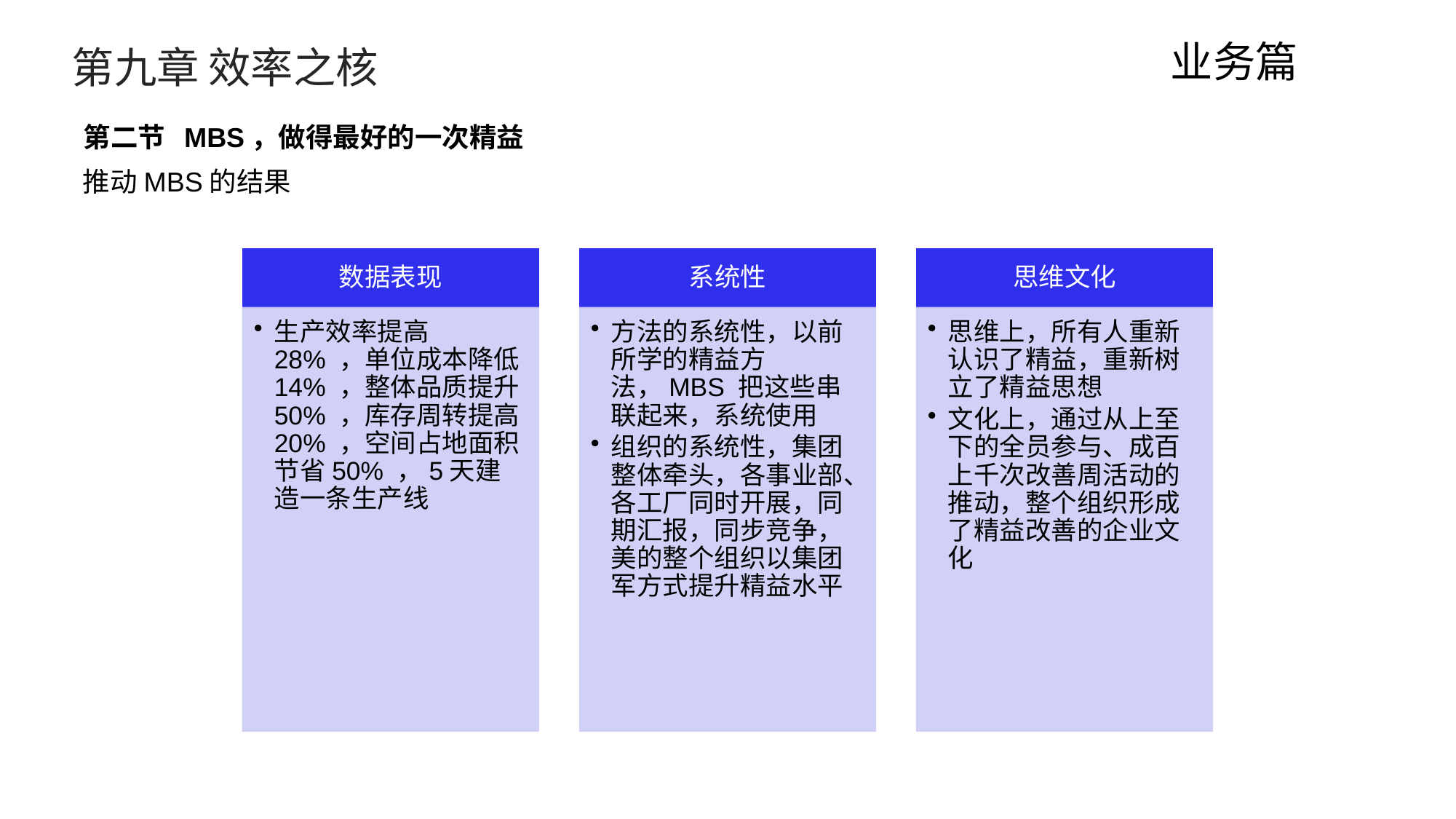

业务篇
第九章 效率之核
第二节  MBS，做得最好的一次精益
推动MBS的结果
数据表现
生产效率提高28% ，单位成本降低14% ，整体品质提升50% ，库存周转提高20% ，空间占地面积节省50% ，5天建造一条生产线
系统性
方法的系统性，以前所学的精益方法，MBS 把这些串联起来，系统使用
组织的系统性，集团整体牵头，各事业部、各工厂同时开展，同期汇报，同步竞争，美的整个组织以集团军方式提升精益水平
思维文化
思维上，所有人重新认识了精益，重新树立了精益思想
文化上，通过从上至下的全员参与、成百上千次改善周活动的推动，整个组织形成了精益改善的企业文化